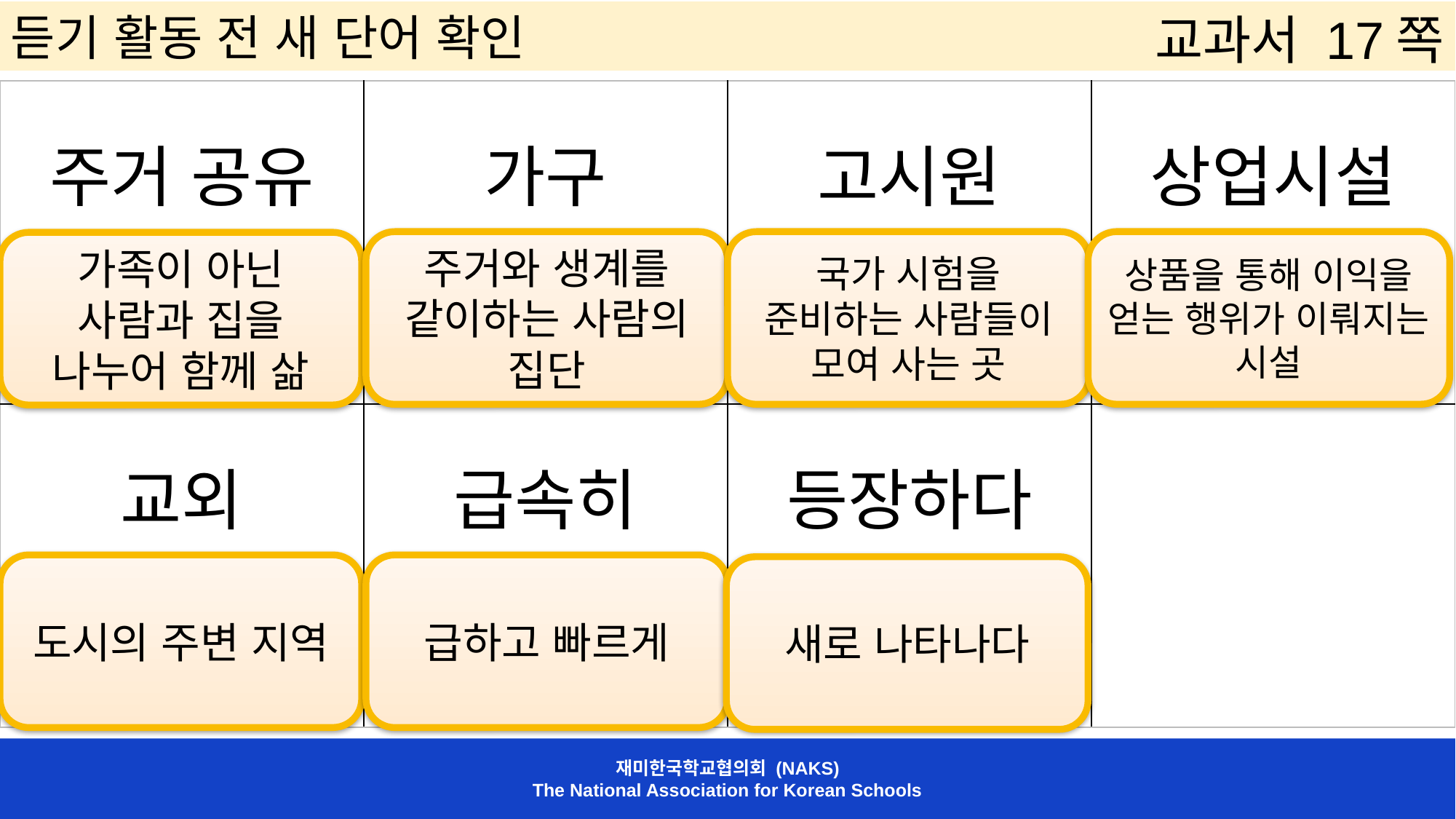

듣기 활동 전 새 단어 확인
교과서 17쪽
| 주거 공유 | 가구 | 고시원 | 상업시설 |
| --- | --- | --- | --- |
| 교외 | 급속히 | 등장하다 |  |
상품을 통해 이익을 얻는 행위가 이뤄지는 시설
주거와 생계를 같이하는 사람의 집단
국가 시험을 준비하는 사람들이 모여 사는 곳
가족이 아닌 사람과 집을 나누어 함께 삶
도시의 주변 지역
급하고 빠르게
새로 나타나다
재미한국학교협의회 (NAKS)
The National Association for Korean Schools